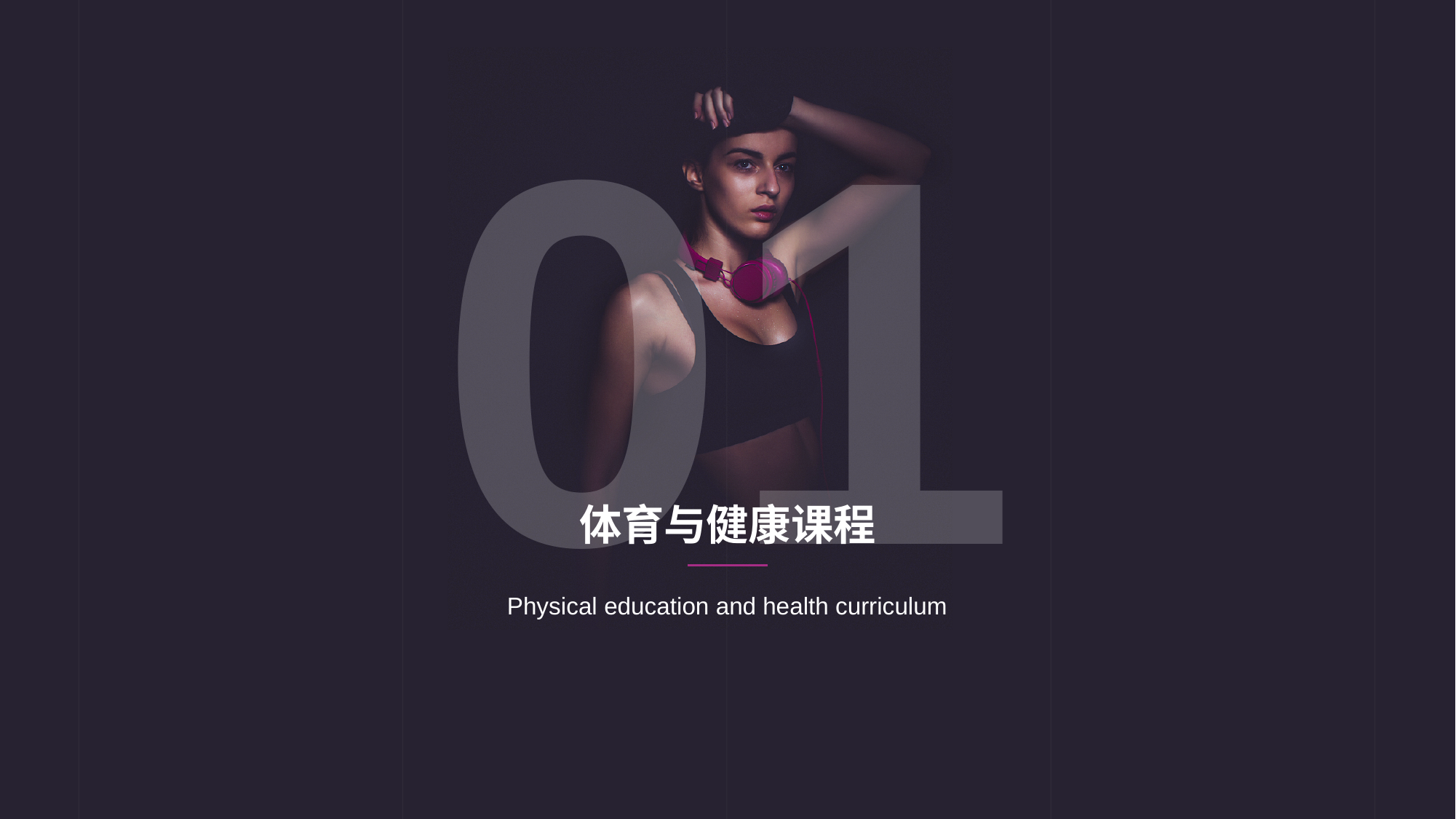

01
# 体育与健康课程
Physical education and health curriculum